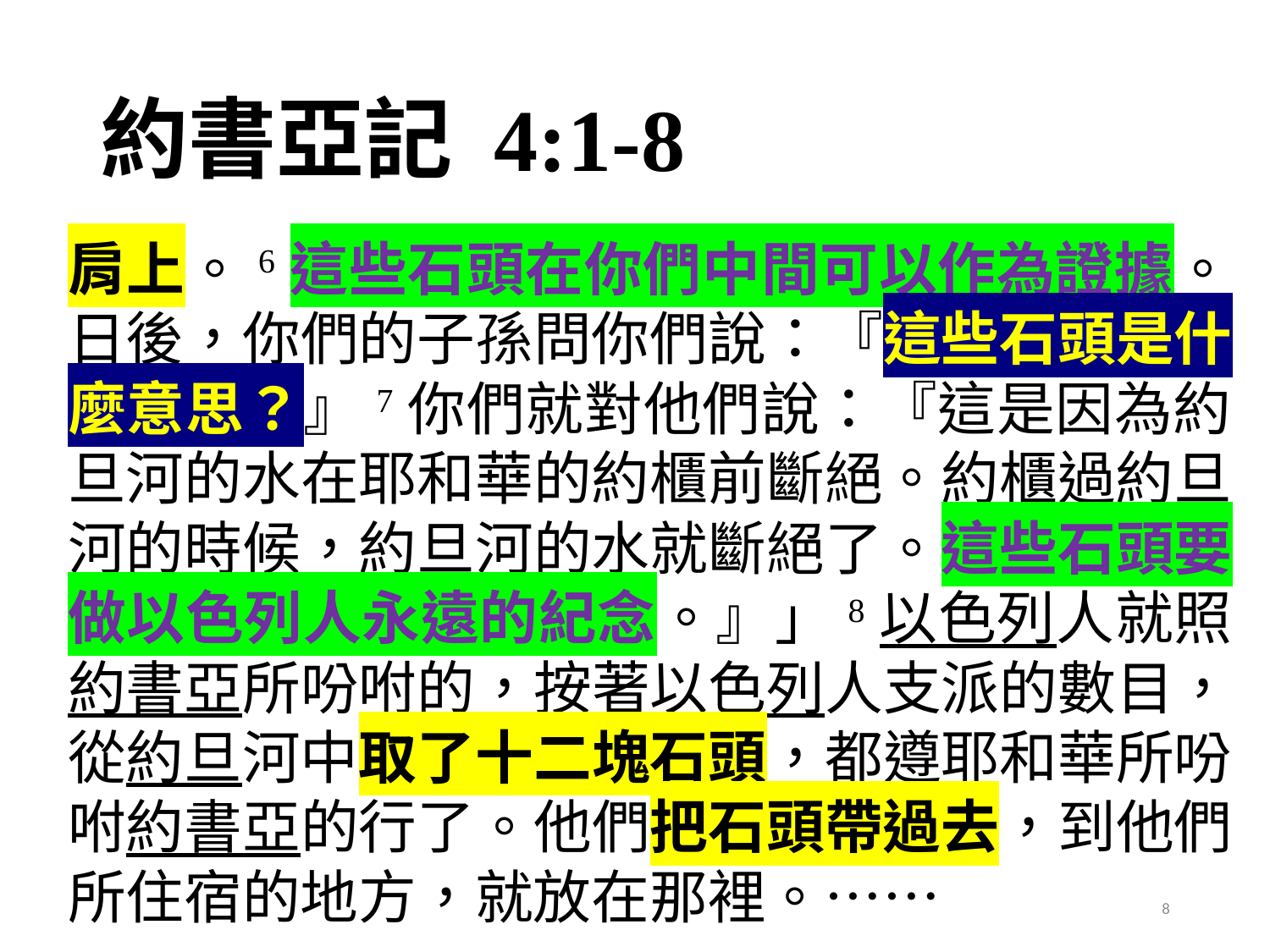

# 約書亞記 4:1-8
肩上。6這些石頭在你們中間可以作為證據。日後，你們的子孫問你們說：『這些石頭是什麼意思？』7你們就對他們說：『這是因為約旦河的水在耶和華的約櫃前斷絕。約櫃過約旦河的時候，約旦河的水就斷絕了。這些石頭要做以色列人永遠的紀念。』」8以色列人就照約書亞所吩咐的，按著以色列人支派的數目，從約旦河中取了十二塊石頭，都遵耶和華所吩咐約書亞的行了。他們把石頭帶過去，到他們所住宿的地方，就放在那裡。……
8